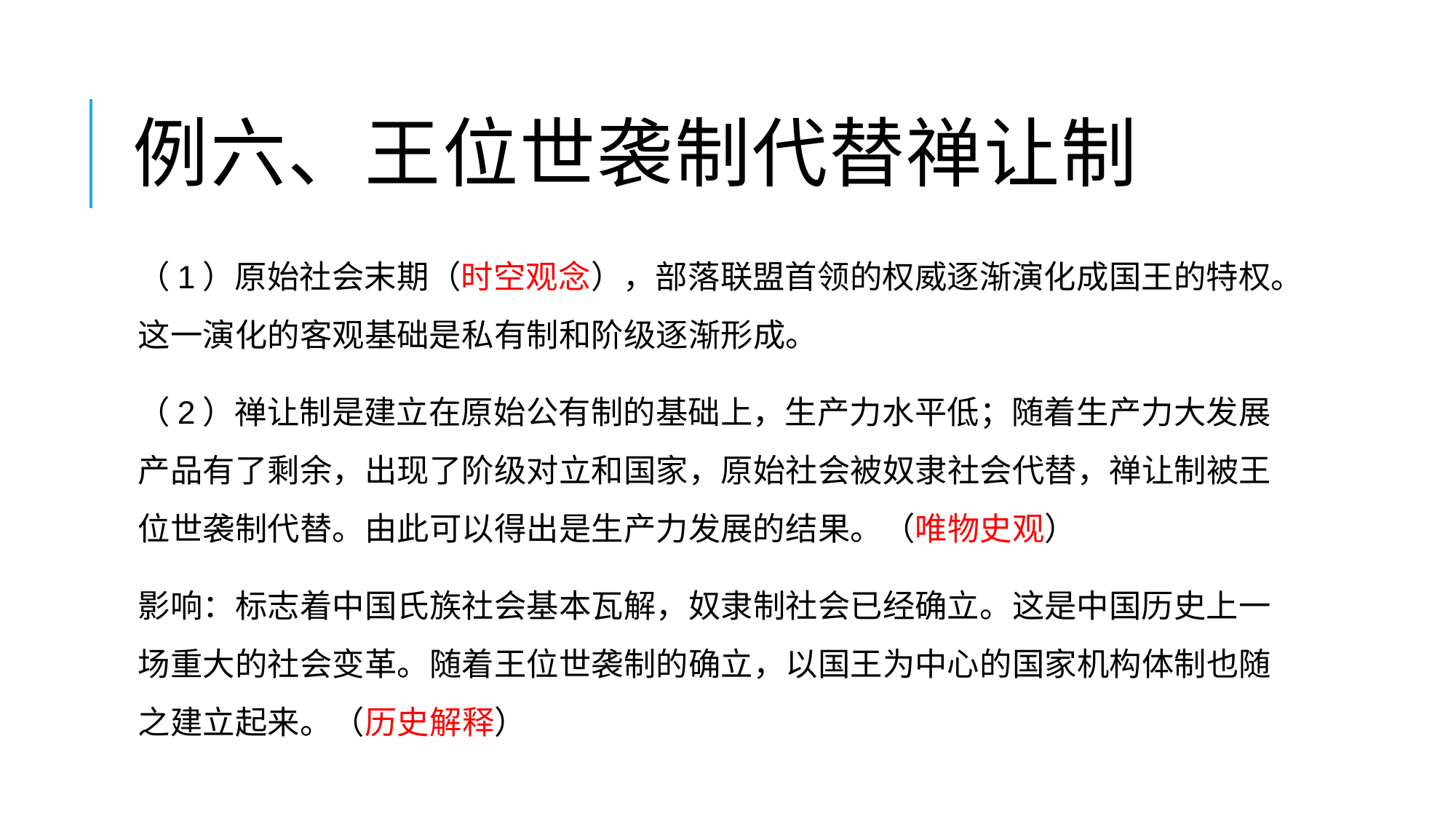

# 例六、王位世袭制代替禅让制
（1）原始社会末期（时空观念），部落联盟首领的权威逐渐演化成国王的特权。这一演化的客观基础是私有制和阶级逐渐形成。
（2）禅让制是建立在原始公有制的基础上，生产力水平低；随着生产力大发展产品有了剩余，出现了阶级对立和国家，原始社会被奴隶社会代替，禅让制被王位世袭制代替。由此可以得出是生产力发展的结果。（唯物史观）
影响：标志着中国氏族社会基本瓦解，奴隶制社会已经确立。这是中国历史上一场重大的社会变革。随着王位世袭制的确立，以国王为中心的国家机构体制也随之建立起来。（历史解释）